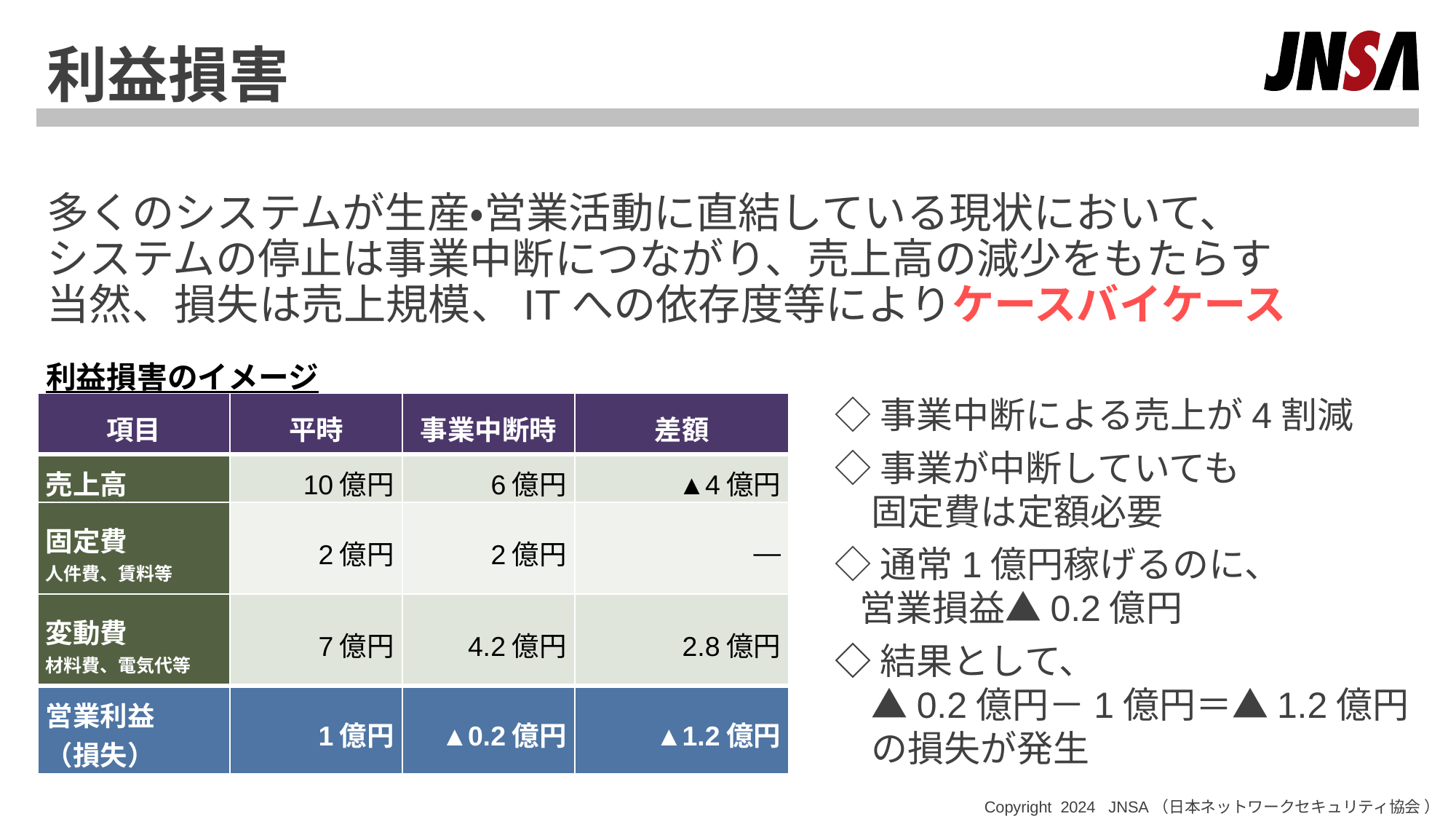

# 利益損害
多くのシステムが生産・営業活動に直結している現状において、
システムの停止は事業中断につながり、売上高の減少をもたらす
当然、損失は売上規模、ITへの依存度等によりケースバイケース
利益損害のイメージ
◇事業中断による売上が4割減
◇事業が中断していても
　固定費は定額必要
◇通常1億円稼げるのに、
   営業損益▲0.2億円
◇結果として、
　▲0.2億円－1億円＝▲1.2億円
　の損失が発生
| 項目 | 平時 | 事業中断時 | 差額 |
| --- | --- | --- | --- |
| 売上高 | 10億円 | 6億円 | ▲4億円 |
| 固定費 人件費、賃料等 | 2億円 | 2億円 | ― |
| 変動費 材料費、電気代等 | 7億円 | 4.2億円 | 2.8億円 |
| 営業利益 （損失） | 1億円 | ▲0.2億円 | ▲1.2億円 |
Copyright  2024   JNSA（日本ネットワークセキュリティ協会 ​‌）​